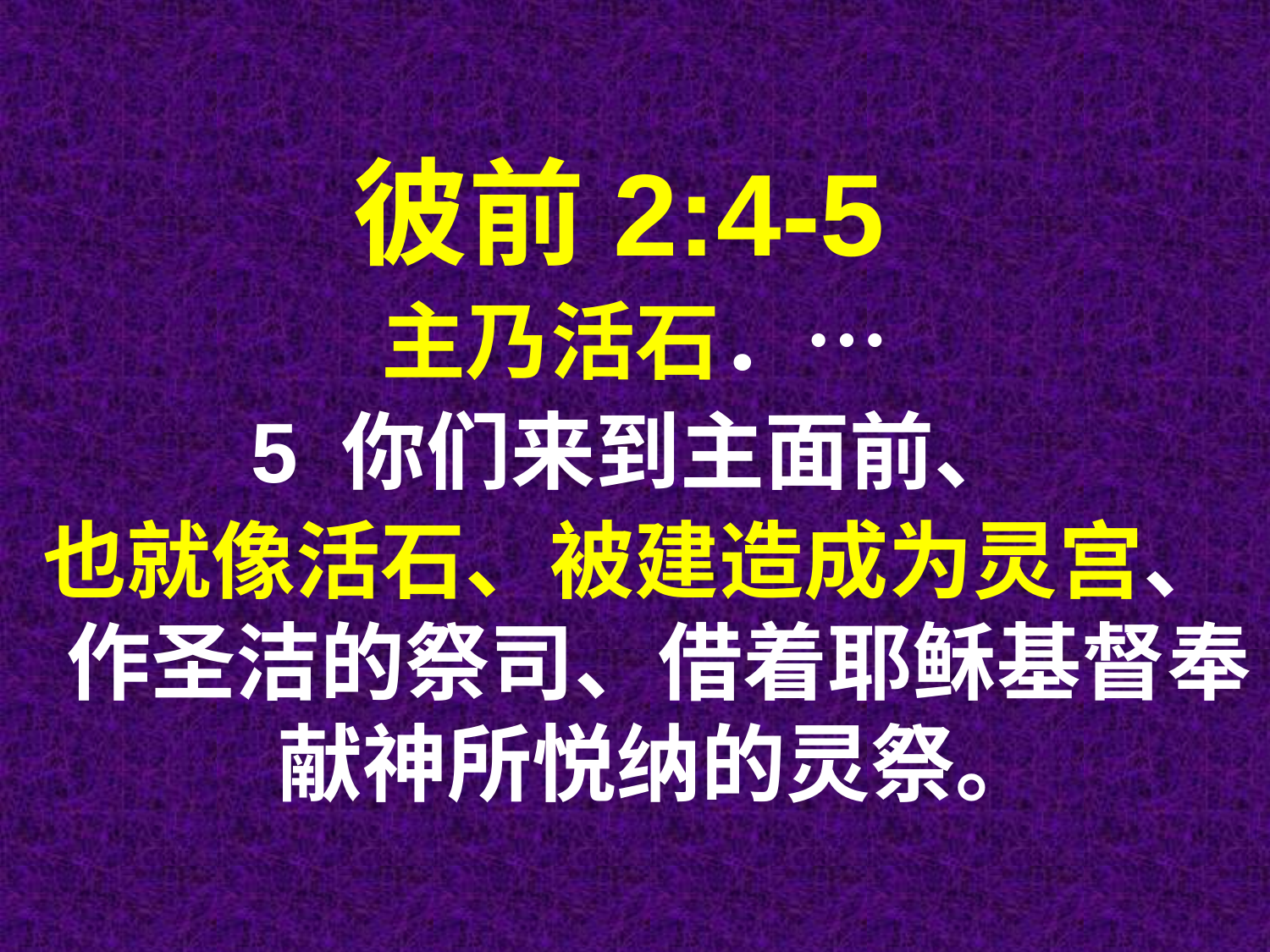

彼前2:4-5
主乃活石．…
5 你们来到主面前、
也就像活石、被建造成为灵宫、作圣洁的祭司、借着耶稣基督奉献神所悦纳的灵祭。